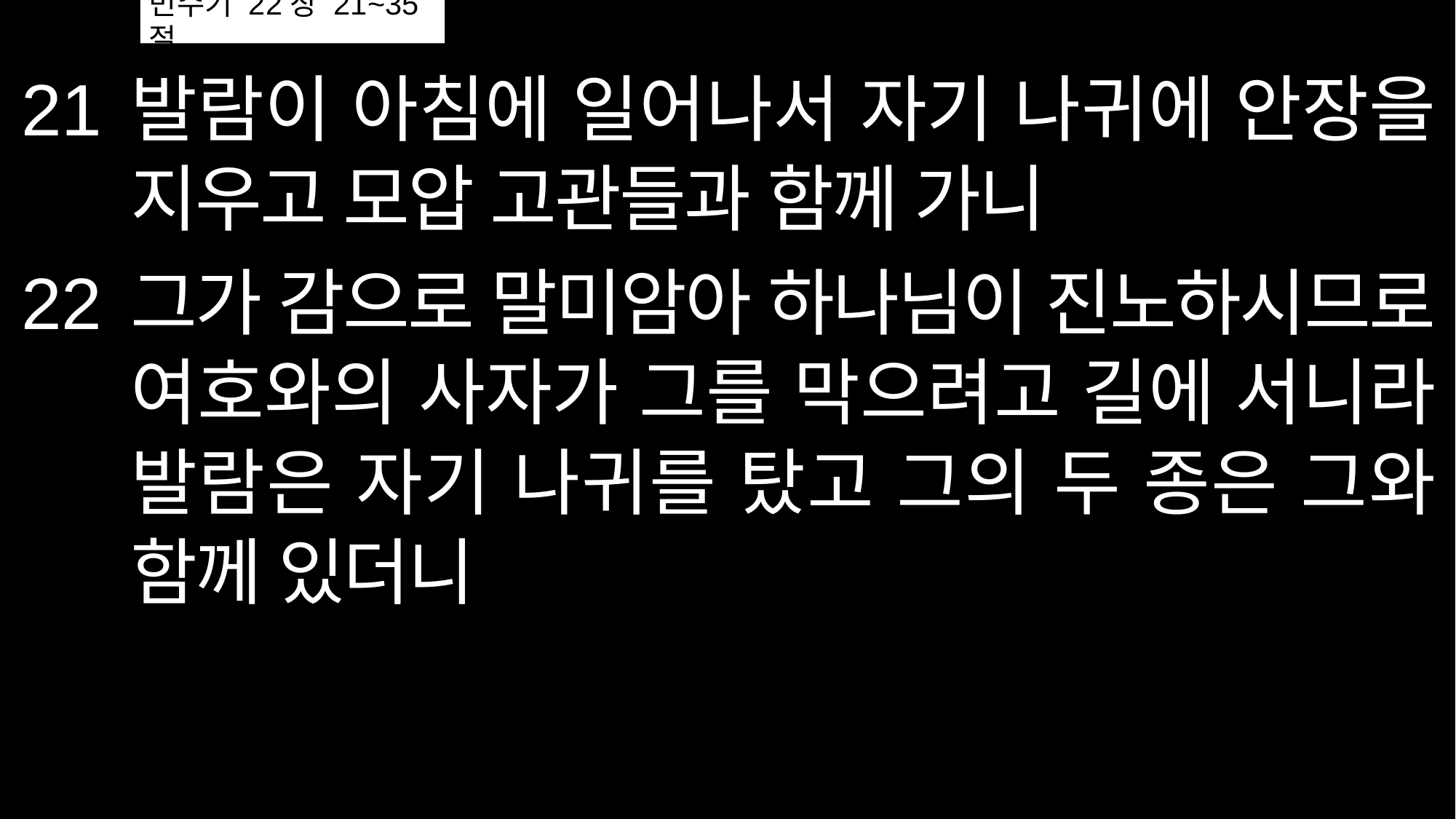

# 민수기 22장 21~35절
발람이 아침에 일어나서 자기 나귀에 안장을 지우고 모압 고관들과 함께 가니
그가 감으로 말미암아 하나님이 진노하시므로 여호와의 사자가 그를 막으려고 길에 서니라 발람은 자기 나귀를 탔고 그의 두 종은 그와 함께 있더니